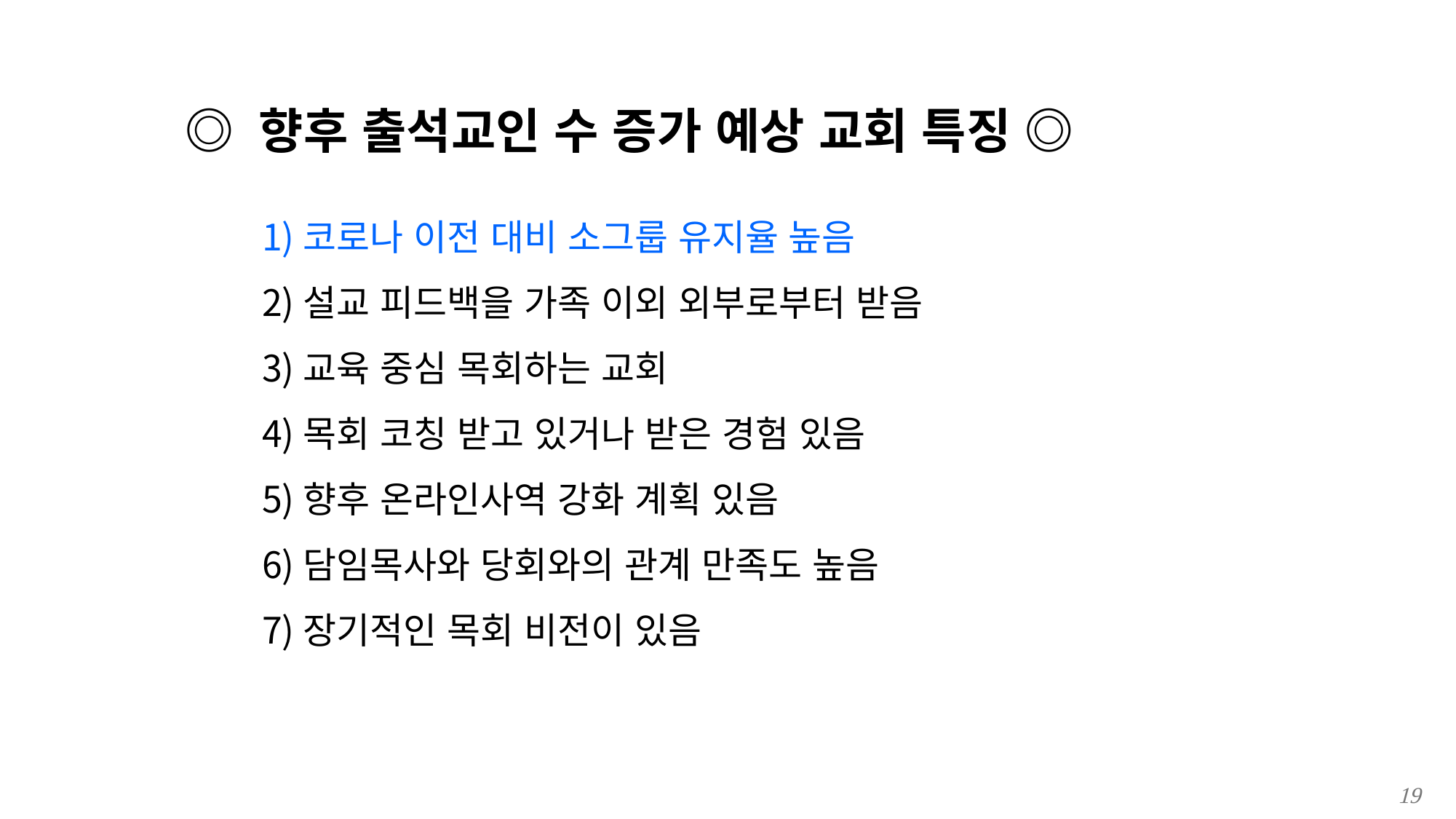

◎ 향후 출석교인 수 증가 예상 교회 특징 ◎
코로나 이전 대비 소그룹 유지율 높음
설교 피드백을 가족 이외 외부로부터 받음
교육 중심 목회하는 교회
목회 코칭 받고 있거나 받은 경험 있음
향후 온라인사역 강화 계획 있음
담임목사와 당회와의 관계 만족도 높음
장기적인 목회 비전이 있음